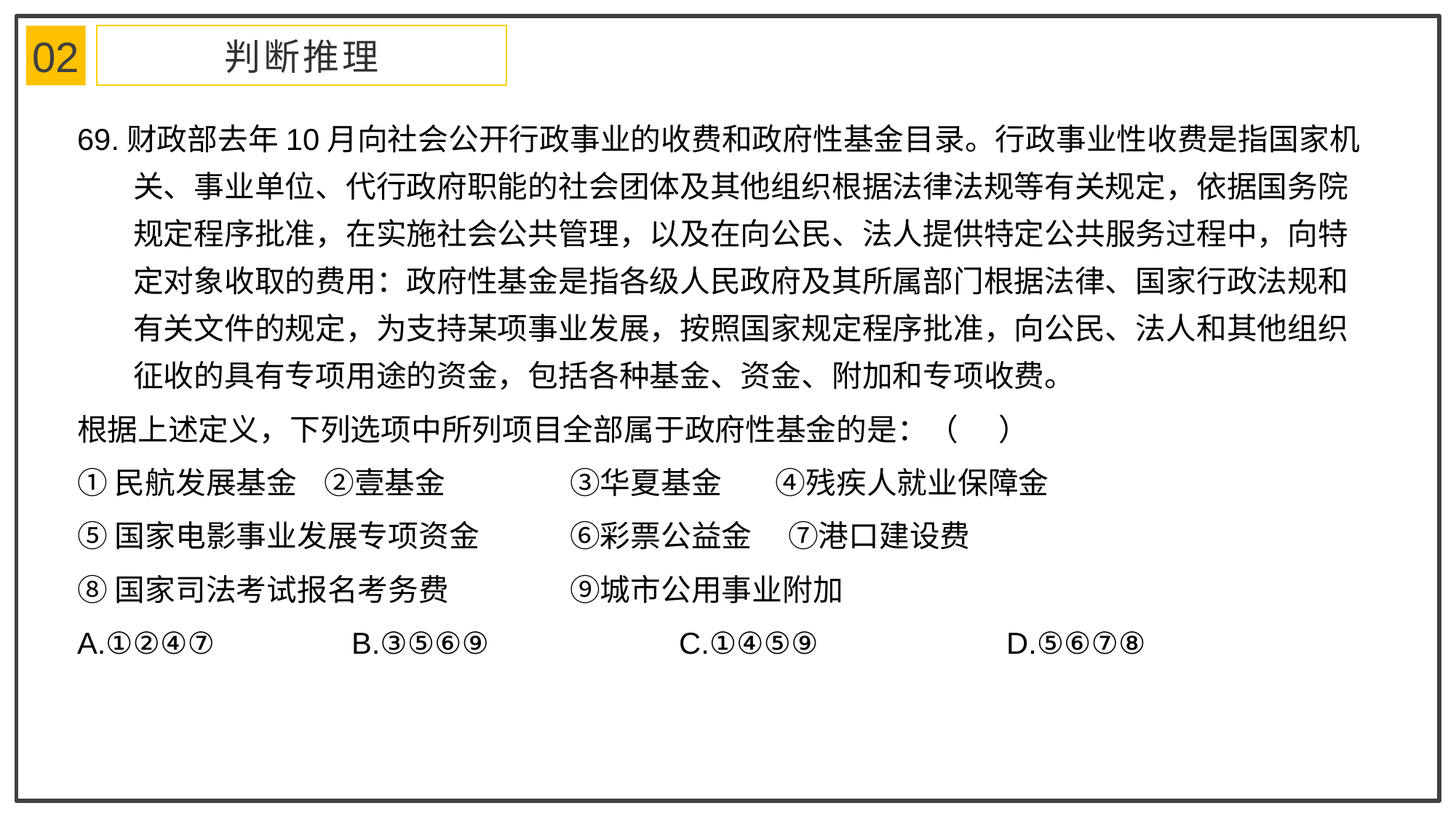

02
判断推理
69.财政部去年10月向社会公开行政事业的收费和政府性基金目录。行政事业性收费是指国家机关、事业单位、代行政府职能的社会团体及其他组织根据法律法规等有关规定，依据国务院规定程序批准，在实施社会公共管理，以及在向公民、法人提供特定公共服务过程中，向特定对象收取的费用：政府性基金是指各级人民政府及其所属部门根据法律、国家行政法规和有关文件的规定，为支持某项事业发展，按照国家规定程序批准，向公民、法人和其他组织征收的具有专项用途的资金，包括各种基金、资金、附加和专项收费。
根据上述定义，下列选项中所列项目全部属于政府性基金的是：（      ）
①民航发展基金    ②壹基金    	③华夏基金        ④残疾人就业保障金
⑤国家电影事业发展专项资金    	⑥彩票公益金  	⑦港口建设费
⑧国家司法考试报名考务费      	⑨城市公用事业附加
A.①②④⑦		B.③⑤⑥⑨		C.①④⑤⑨		D.⑤⑥⑦⑧